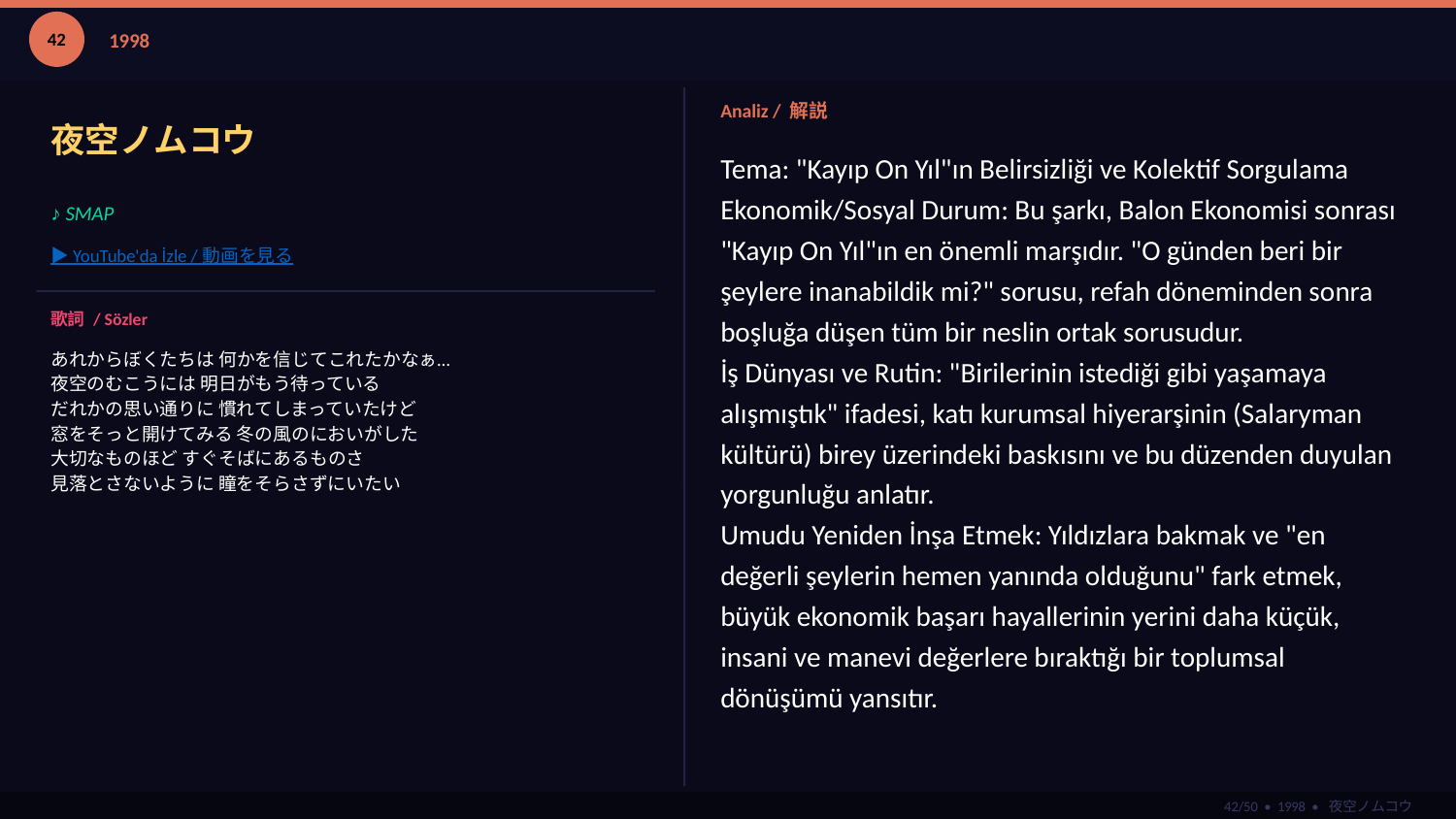

42
1998
夜空ノムコウ

Analiz / 解説
Tema: "Kayıp On Yıl"ın Belirsizliği ve Kolektif Sorgulama
Ekonomik/Sosyal Durum: Bu şarkı, Balon Ekonomisi sonrası "Kayıp On Yıl"ın en önemli marşıdır. "O günden beri bir şeylere inanabildik mi?" sorusu, refah döneminden sonra boşluğa düşen tüm bir neslin ortak sorusudur.
İş Dünyası ve Rutin: "Birilerinin istediği gibi yaşamaya alışmıştık" ifadesi, katı kurumsal hiyerarşinin (Salaryman kültürü) birey üzerindeki baskısını ve bu düzenden duyulan yorgunluğu anlatır.
Umudu Yeniden İnşa Etmek: Yıldızlara bakmak ve "en değerli şeylerin hemen yanında olduğunu" fark etmek, büyük ekonomik başarı hayallerinin yerini daha küçük, insani ve manevi değerlere bıraktığı bir toplumsal dönüşümü yansıtır.
♪ SMAP
▶ YouTube'da İzle / 動画を見る

歌詞 / Sözler
あれからぼくたちは 何かを信じてこれたかなぁ…
夜空のむこうには 明日がもう待っている
だれかの思い通りに 慣れてしまっていたけど
窓をそっと開けてみる 冬の風のにおいがした
大切なものほど すぐそばにあるものさ
見落とさないように 瞳をそらさずにいたい

42/50  •  1998  •  夜空ノムコウ